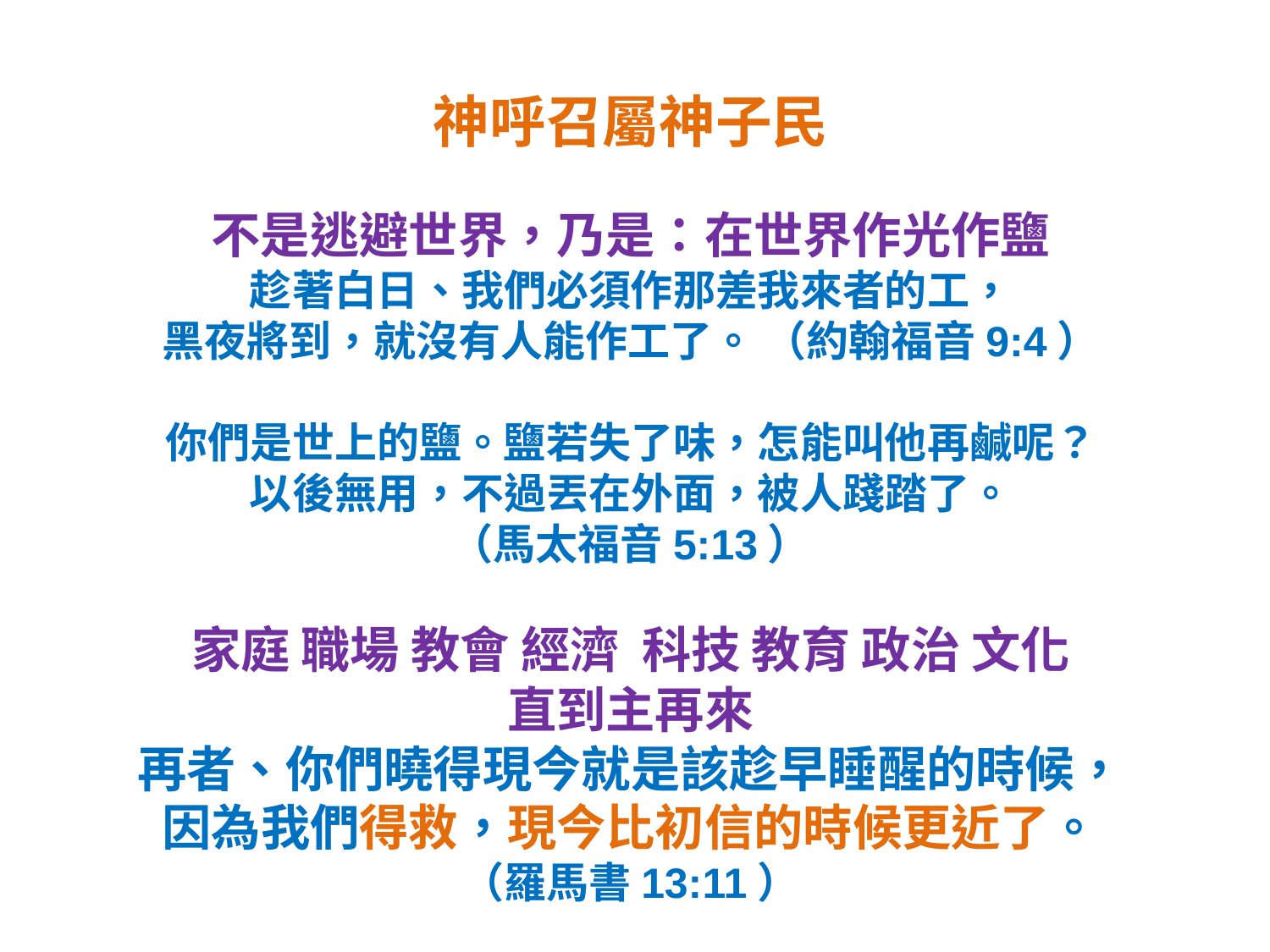

神呼召屬神子民

不是逃避世界，乃是：在世界作光作鹽
趁著白日、我們必須作那差我來者的工，
黑夜將到，就沒有人能作工了。 （約翰福音9:4）

你們是世上的鹽。鹽若失了味，怎能叫他再鹹呢？
以後無用，不過丟在外面，被人踐踏了。
（馬太福音5:13）

家庭 職場 教會 經濟  科技 教育 政治 文化
直到主再來
再者、你們曉得現今就是該趁早睡醒的時候，
因為我們得救，現今比初信的時候更近了。
（羅馬書13:11）